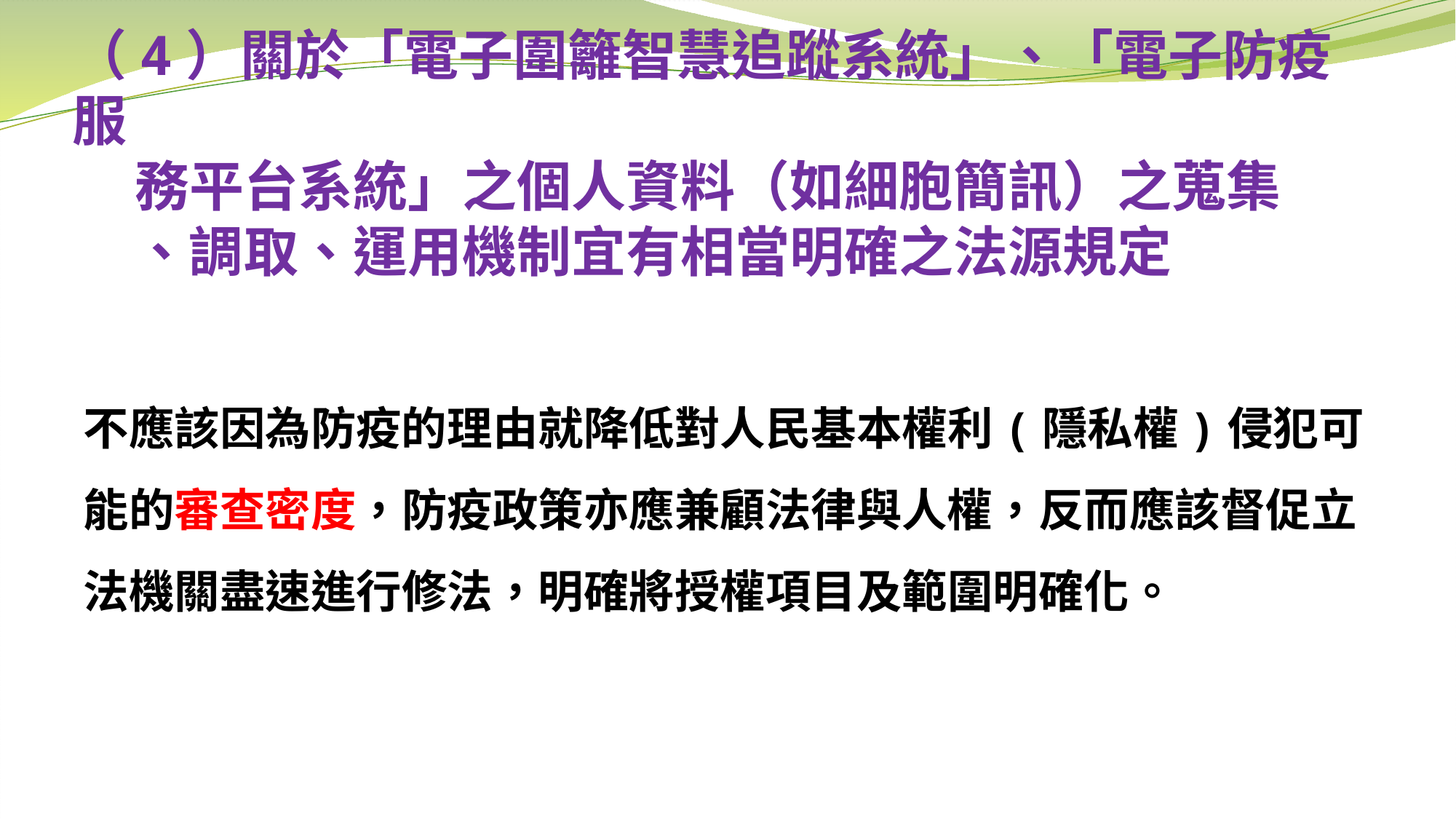

# （4）關於「電子圍籬智慧追蹤系統」、「電子防疫服 務平台系統」之個人資料（如細胞簡訊）之蒐集 、調取、運用機制宜有相當明確之法源規定
不應該因為防疫的理由就降低對人民基本權利(隱私權)侵犯可能的審查密度，防疫政策亦應兼顧法律與人權，反而應該督促立法機關盡速進行修法，明確將授權項目及範圍明確化。